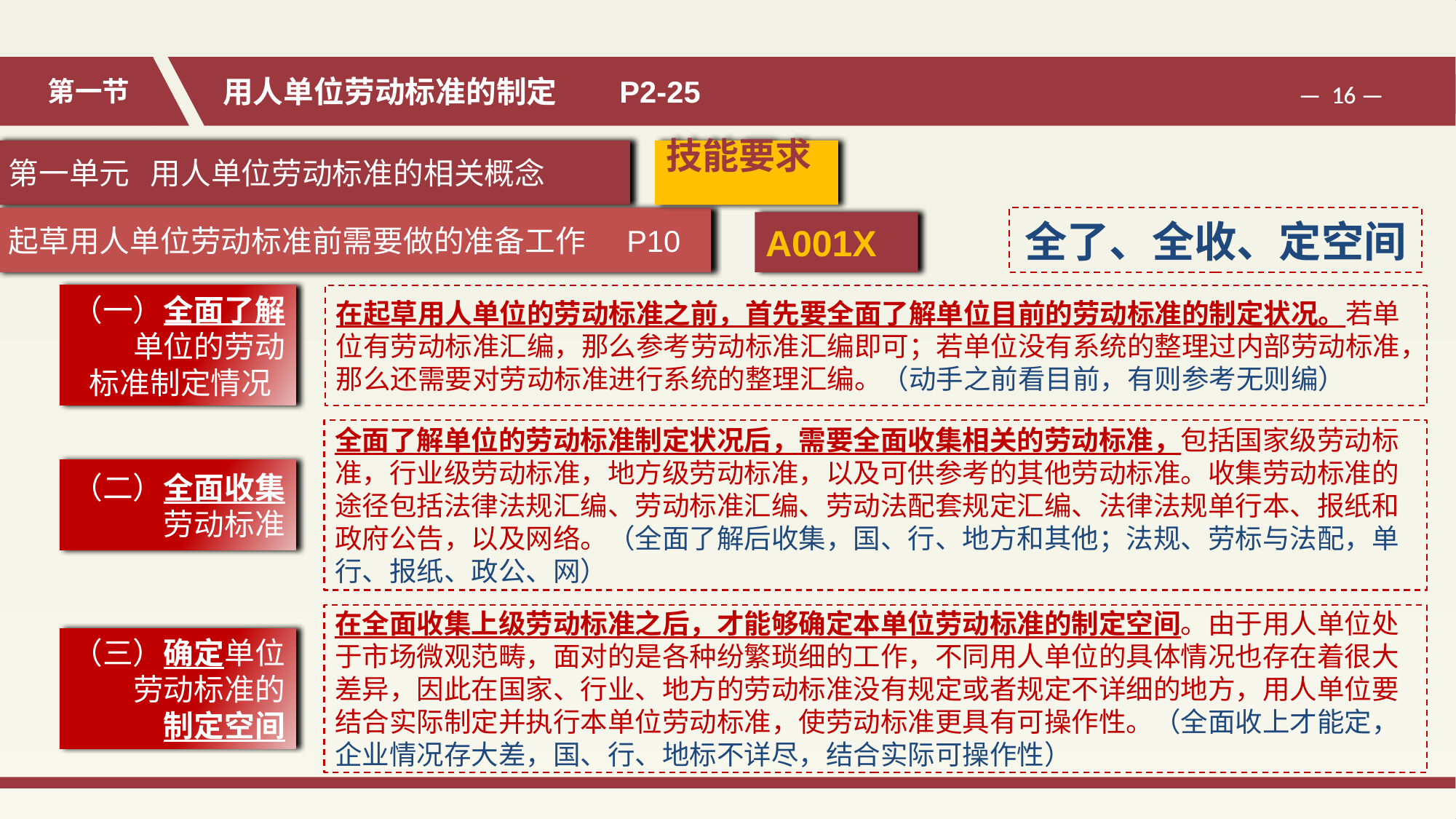

第一单元   用人单位劳动标准的相关概念
技能要求
全了、全收、定空间
起草用人单位劳动标准前需要做的准备工作     P10
A001X
（一）全面了解
单位的劳动
标准制定情况
在起草用人单位的劳动标准之前，首先要全面了解单位目前的劳动标准的制定状况。若单位有劳动标准汇编，那么参考劳动标准汇编即可；若单位没有系统的整理过内部劳动标准，那么还需要对劳动标准进行系统的整理汇编。（动手之前看目前，有则参考无则编）
全面了解单位的劳动标准制定状况后，需要全面收集相关的劳动标准，包括国家级劳动标准，行业级劳动标准，地方级劳动标准，以及可供参考的其他劳动标准。收集劳动标准的途径包括法律法规汇编、劳动标准汇编、劳动法配套规定汇编、法律法规单行本、报纸和政府公告，以及网络。（全面了解后收集，国、行、地方和其他；法规、劳标与法配，单行、报纸、政公、网）
（二）全面收集劳动标准
在全面收集上级劳动标准之后，才能够确定本单位劳动标准的制定空间。由于用人单位处于市场微观范畴，面对的是各种纷繁琐细的工作，不同用人单位的具体情况也存在着很大差异，因此在国家、行业、地方的劳动标准没有规定或者规定不详细的地方，用人单位要结合实际制定并执行本单位劳动标准，使劳动标准更具有可操作性。（全面收上才能定，企业情况存大差，国、行、地标不详尽，结合实际可操作性）
（三）确定单位劳动标准的
制定空间